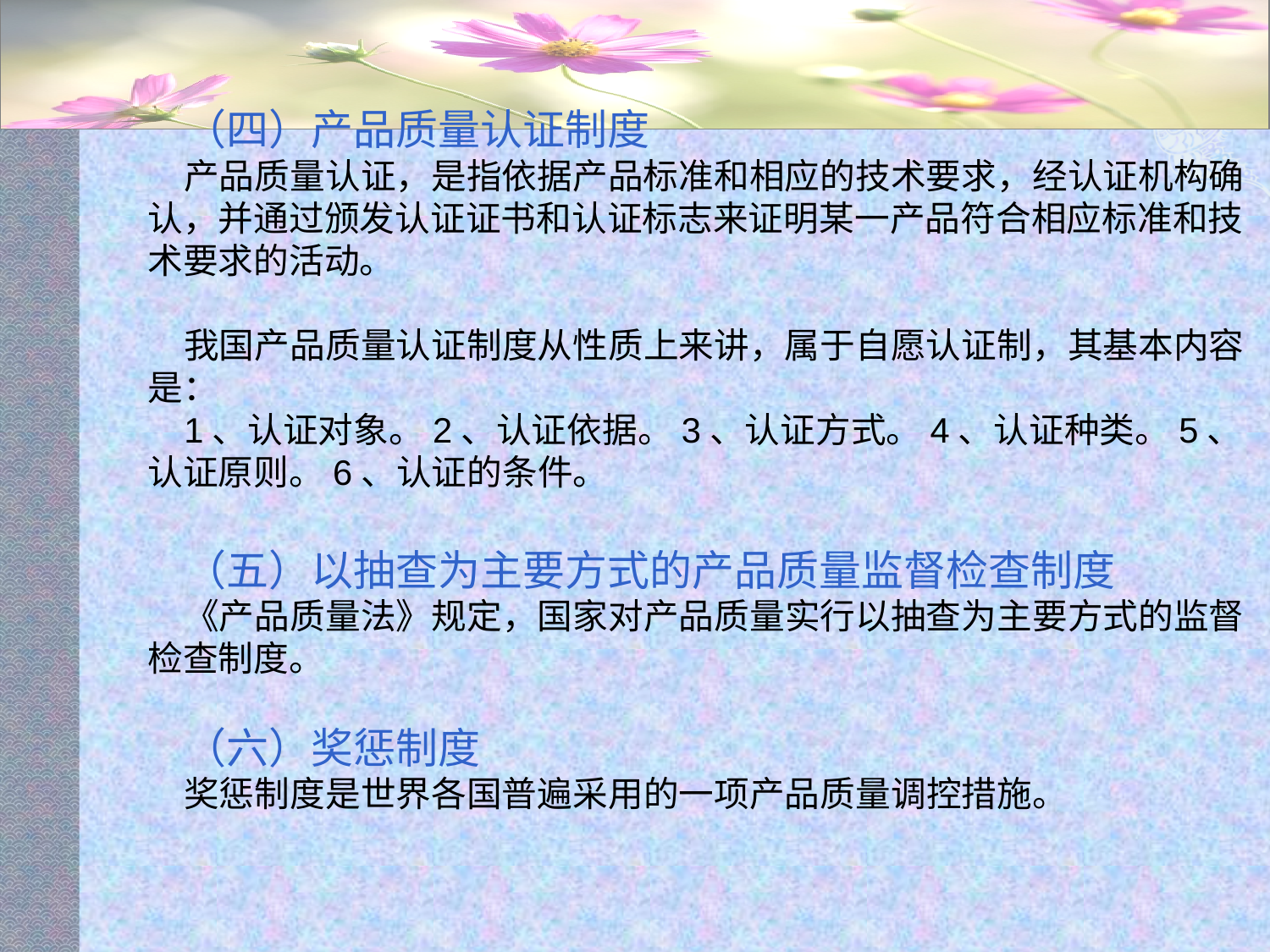

#
（四）产品质量认证制度
产品质量认证，是指依据产品标准和相应的技术要求，经认证机构确认，并通过颁发认证证书和认证标志来证明某一产品符合相应标准和技术要求的活动。

我国产品质量认证制度从性质上来讲，属于自愿认证制，其基本内容是：
1、认证对象。2、认证依据。3、认证方式。4、认证种类。5、认证原则。6、认证的条件。

（五）以抽查为主要方式的产品质量监督检查制度
《产品质量法》规定，国家对产品质量实行以抽查为主要方式的监督检查制度。

（六）奖惩制度
奖惩制度是世界各国普遍采用的一项产品质量调控措施。